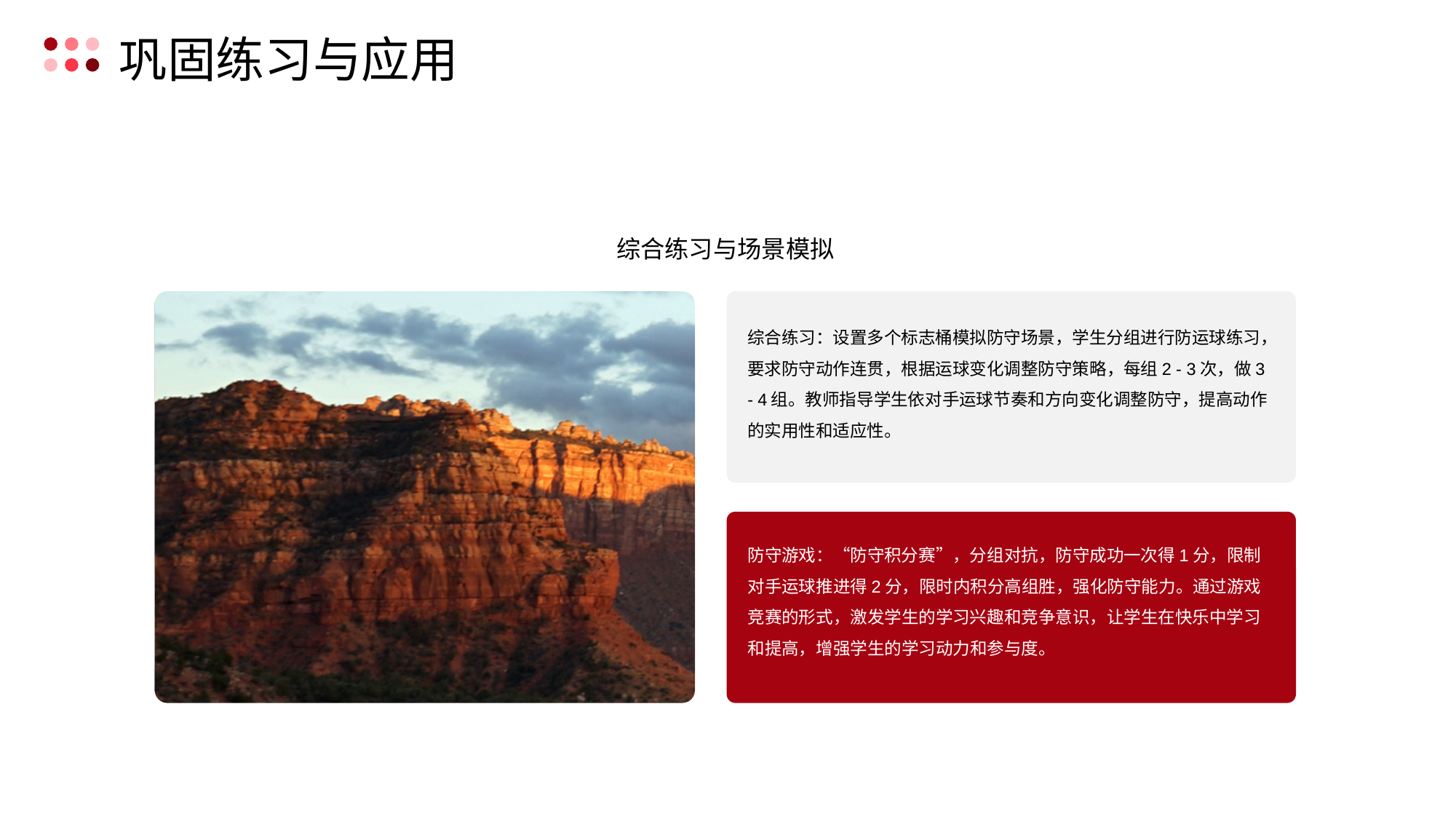

巩固练习与应用

综合练习与场景模拟

综合练习：设置多个标志桶模拟防守场景，学生分组进行防运球练习，要求防守动作连贯，根据运球变化调整防守策略，每组2 - 3次，做3 - 4组。教师指导学生依对手运球节奏和方向变化调整防守，提高动作的实用性和适应性。

防守游戏：“防守积分赛”，分组对抗，防守成功一次得1分，限制对手运球推进得2分，限时内积分高组胜，强化防守能力。通过游戏竞赛的形式，激发学生的学习兴趣和竞争意识，让学生在快乐中学习和提高，增强学生的学习动力和参与度。